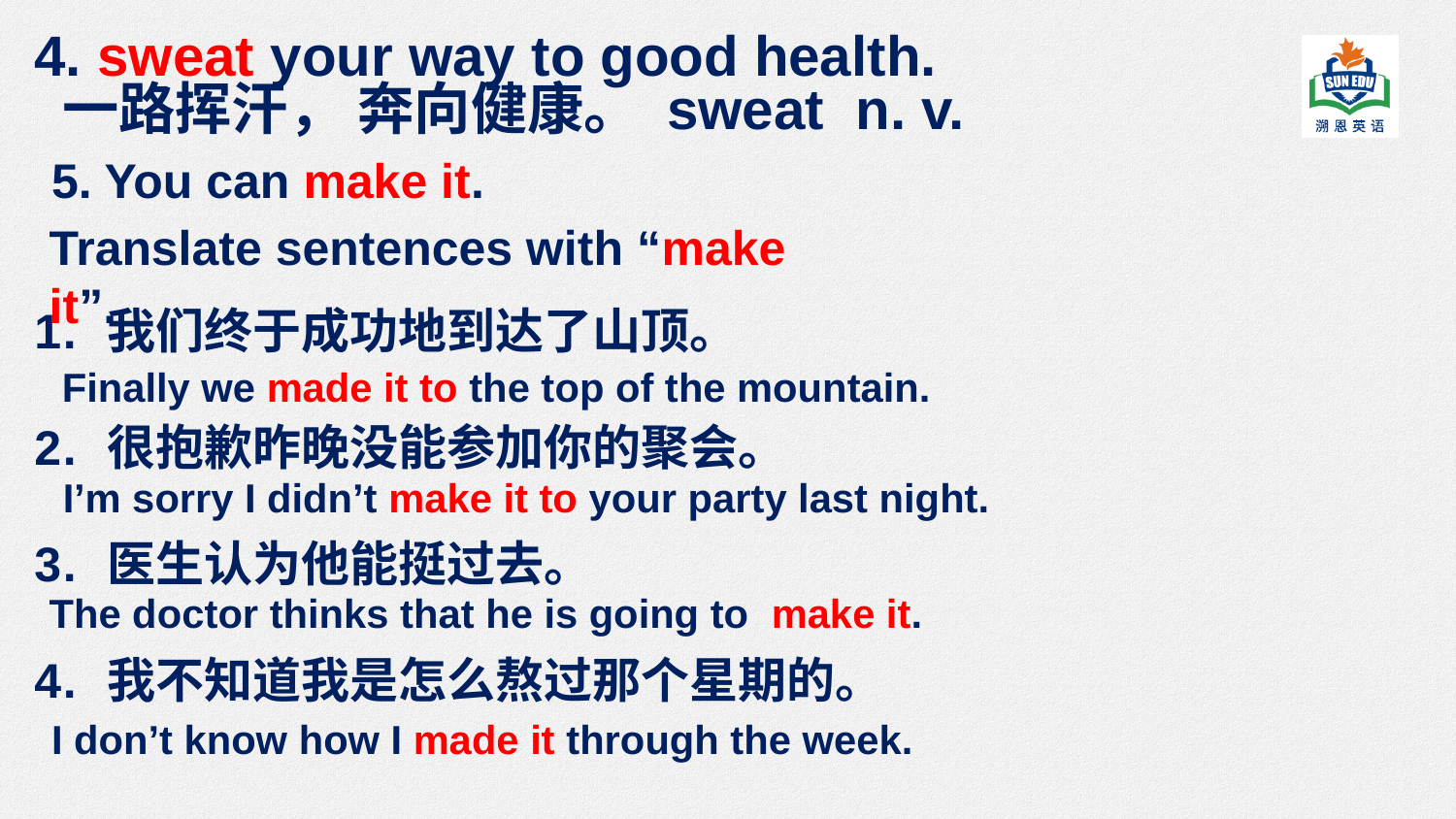

4. sweat your way to good health.
一路挥汗， 奔向健康。 sweat  n. v.
5. You can make it.
Translate sentences with “make it”.
我们终于成功地到达了山顶。

很抱歉昨晚没能参加你的聚会。

医生认为他能挺过去。

我不知道我是怎么熬过那个星期的。
Finally we made it to the top of the mountain.
I’m sorry I didn’t make it to your party last night.
The doctor thinks that he is going to  make it.
I don’t know how I made it through the week.